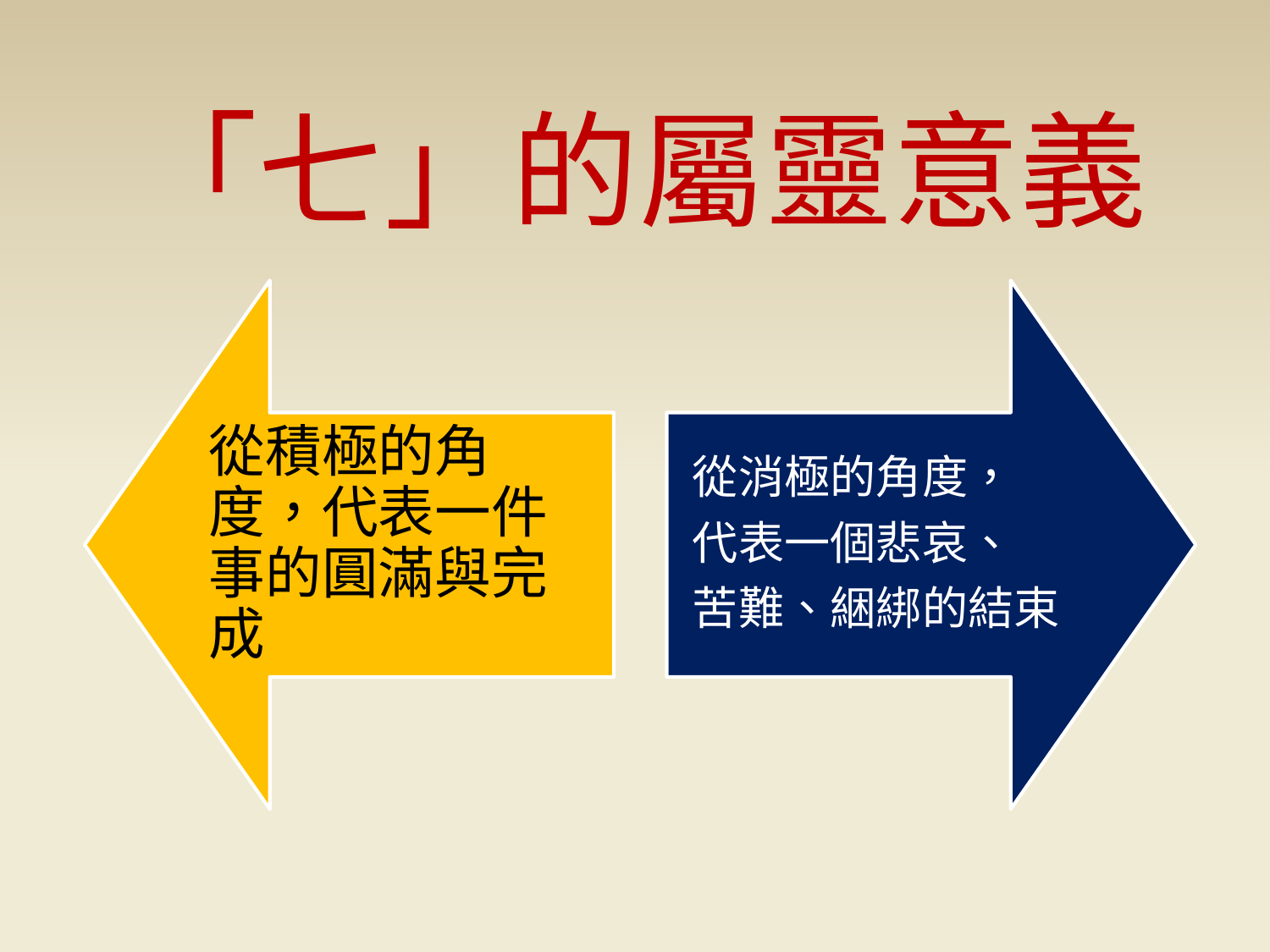

「七」的屬靈意義
從積極的角度，代表一件事的圓滿與完成
從消極的角度，
代表一個悲哀、
苦難、綑綁的結束